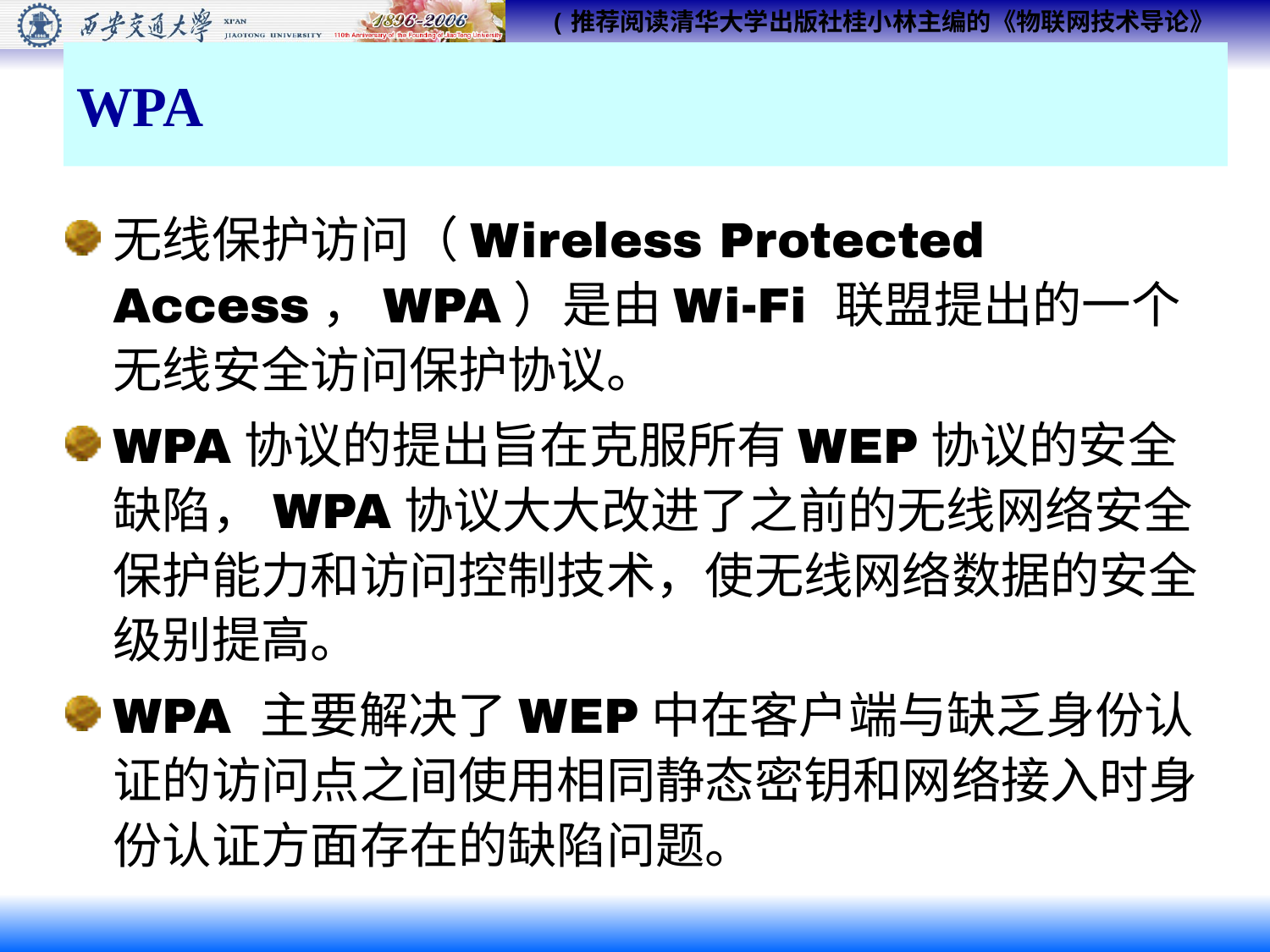

# WPA
无线保护访问（Wireless Protected Access，WPA）是由Wi-Fi 联盟提出的一个无线安全访问保护协议。
WPA协议的提出旨在克服所有WEP协议的安全缺陷，WPA协议大大改进了之前的无线网络安全保护能力和访问控制技术，使无线网络数据的安全级别提高。
WPA 主要解决了WEP中在客户端与缺乏身份认证的访问点之间使用相同静态密钥和网络接入时身份认证方面存在的缺陷问题。